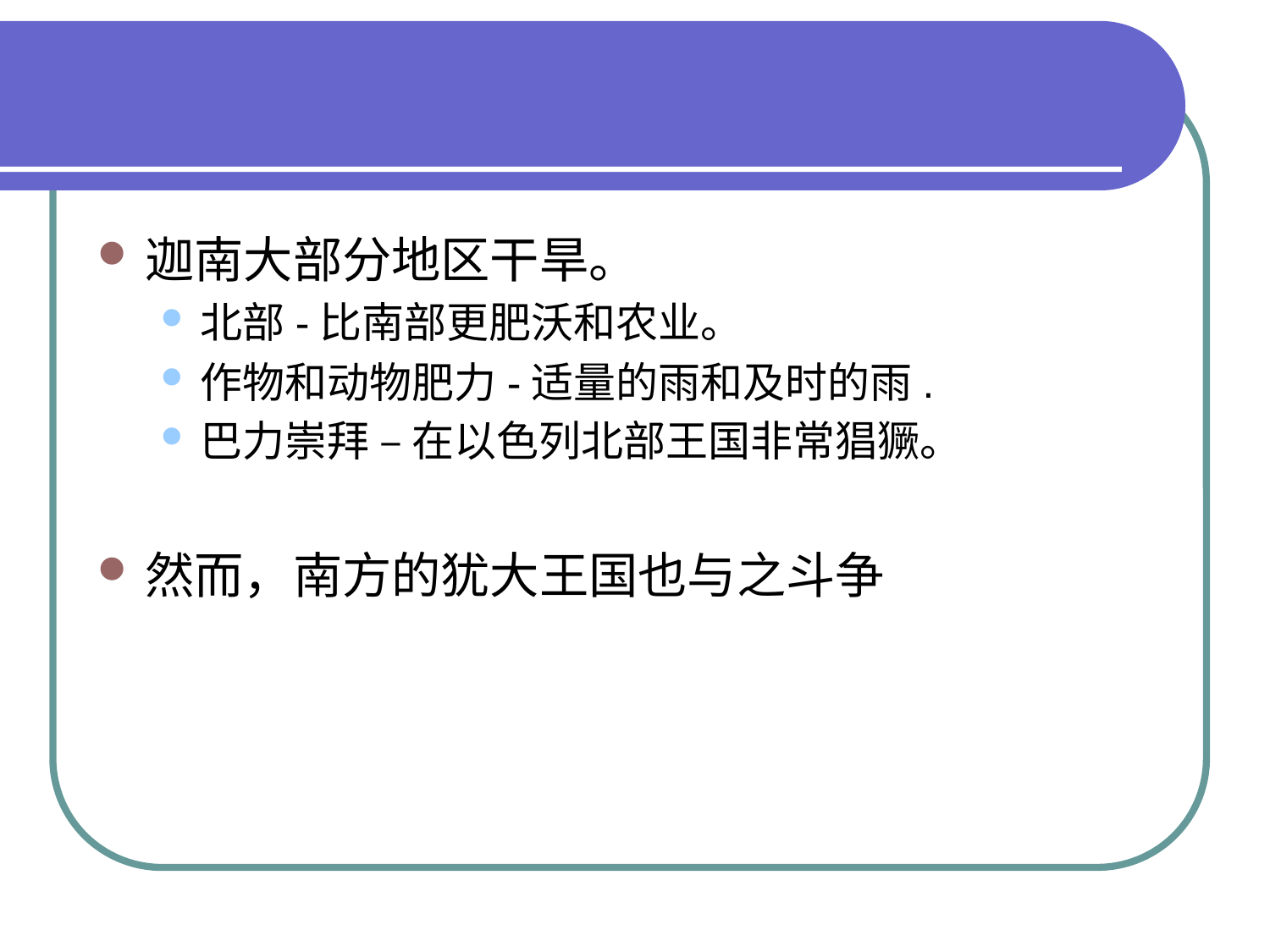

#
迦南大部分地区干旱。
北部-比南部更肥沃和农业。
作物和动物肥力-适量的雨和及时的雨.
巴力崇拜 – 在以色列北部王国非常猖獗。

然而，南方的犹大王国也与之斗争